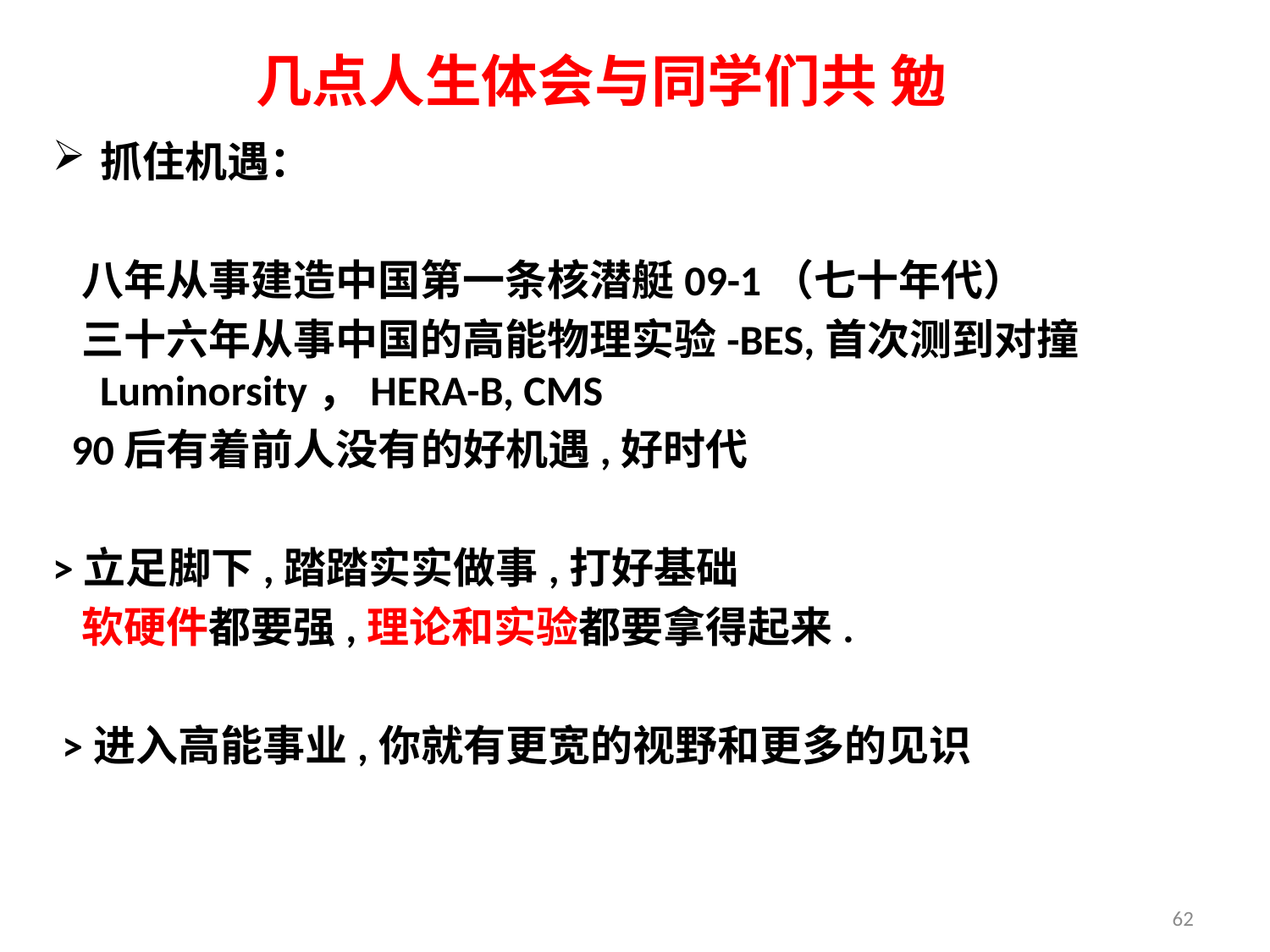

# 几点人生体会与同学们共 勉
抓住机遇：

  八年从事建造中国第一条核潜艇09-1（七十年代）
  三十六年从事中国的高能物理实验-BES,首次测到对撞Luminorsity，HERA-B, CMS
  90后有着前人没有的好机遇,好时代

>立足脚下,踏踏实实做事,打好基础
  软硬件都要强,理论和实验都要拿得起来.

 >进入高能事业,你就有更宽的视野和更多的见识
62